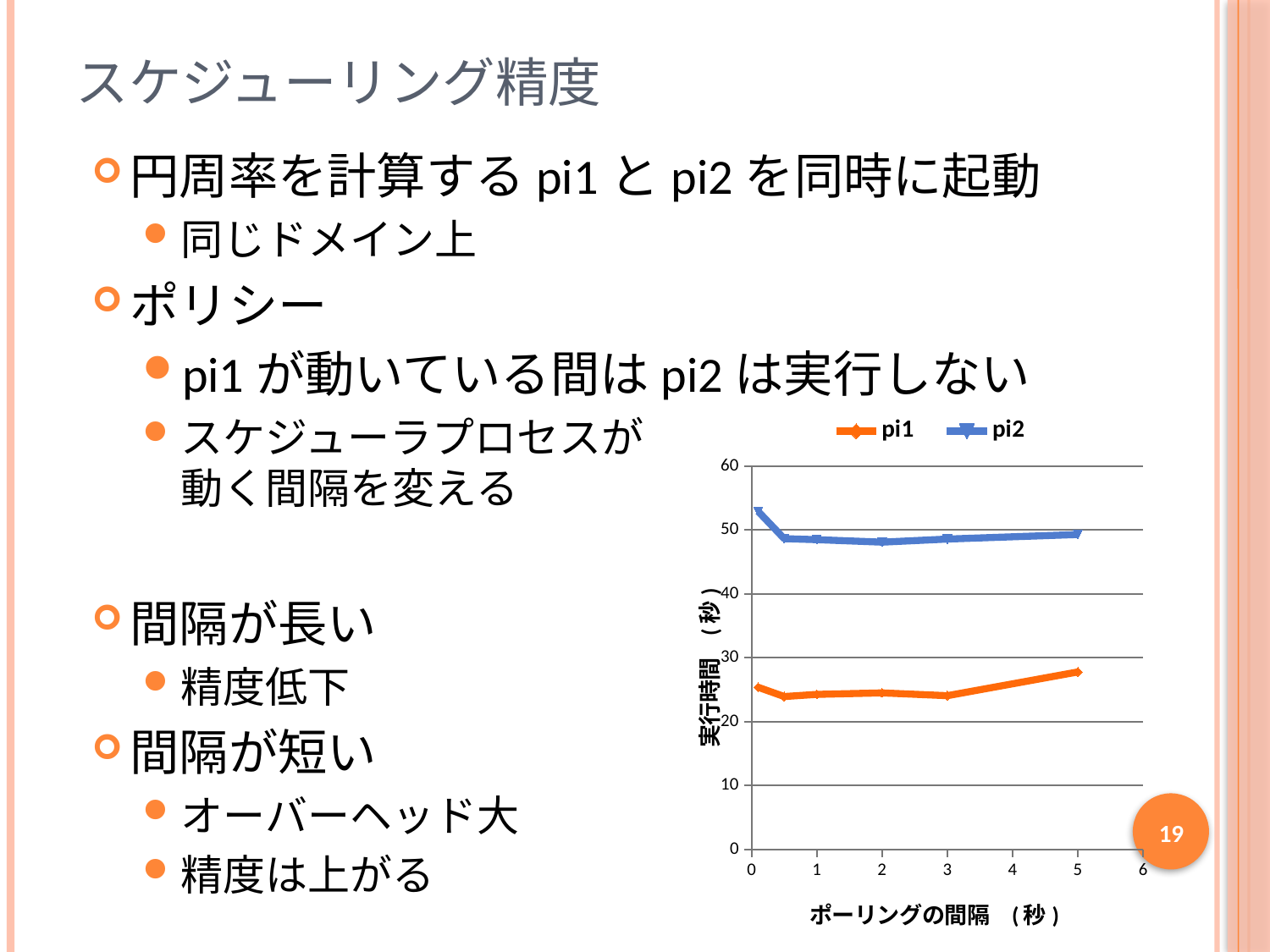

# スケジューリング精度
円周率を計算するpi1とpi2を同時に起動
同じドメイン上
ポリシー
pi1が動いている間はpi2は実行しない
スケジューラプロセスが
動く間隔を変える

間隔が長い
精度低下
間隔が短い
オーバーヘッド大
精度は上がる

### Chart

| Category | pi1 | pi2 |
|---|---|---|
19